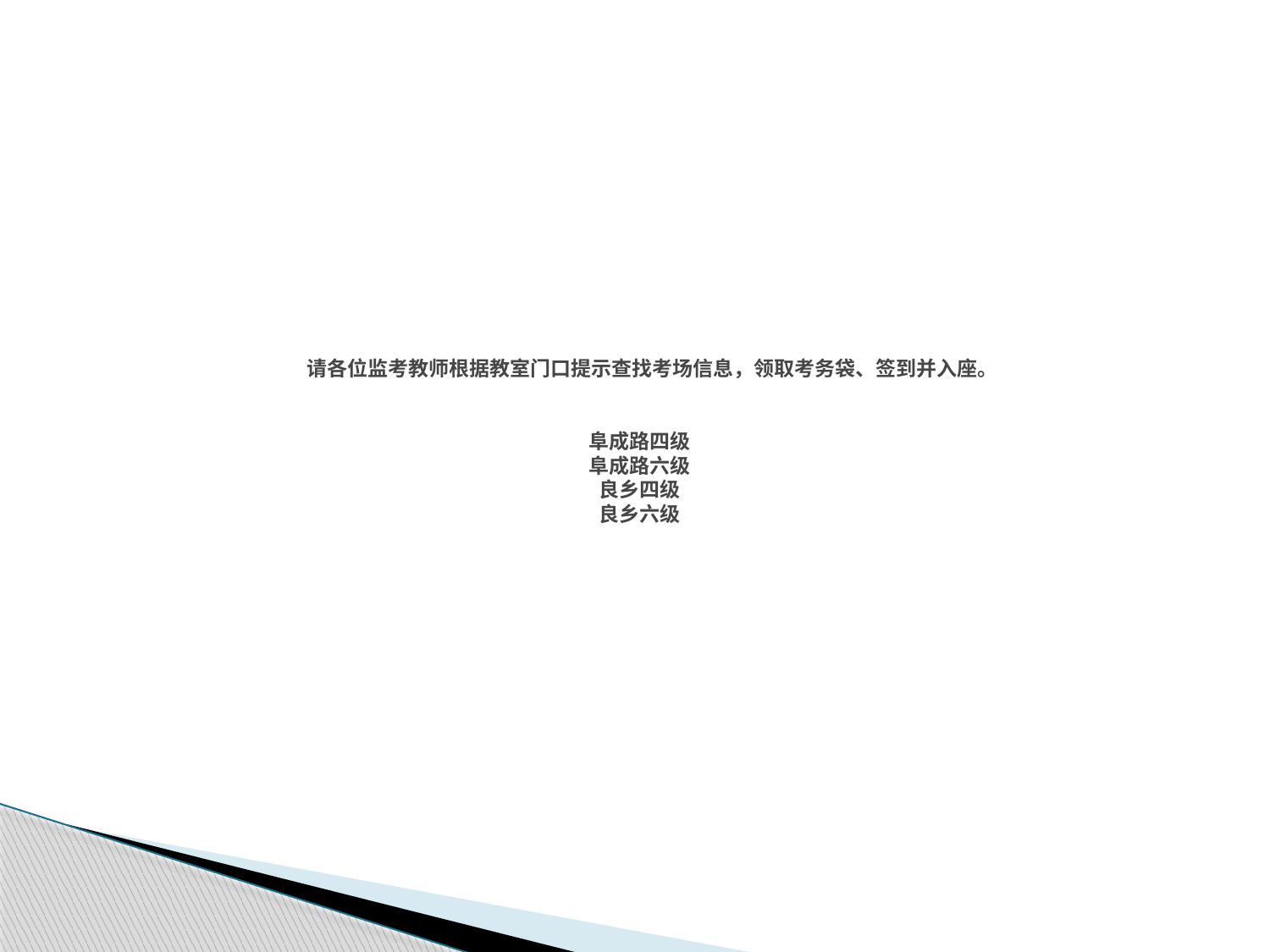

请各位监考教师根据教室门口提示查找考场信息，领取考务袋、签到并入座。
阜成路四级
阜成路六级
良乡四级
良乡六级